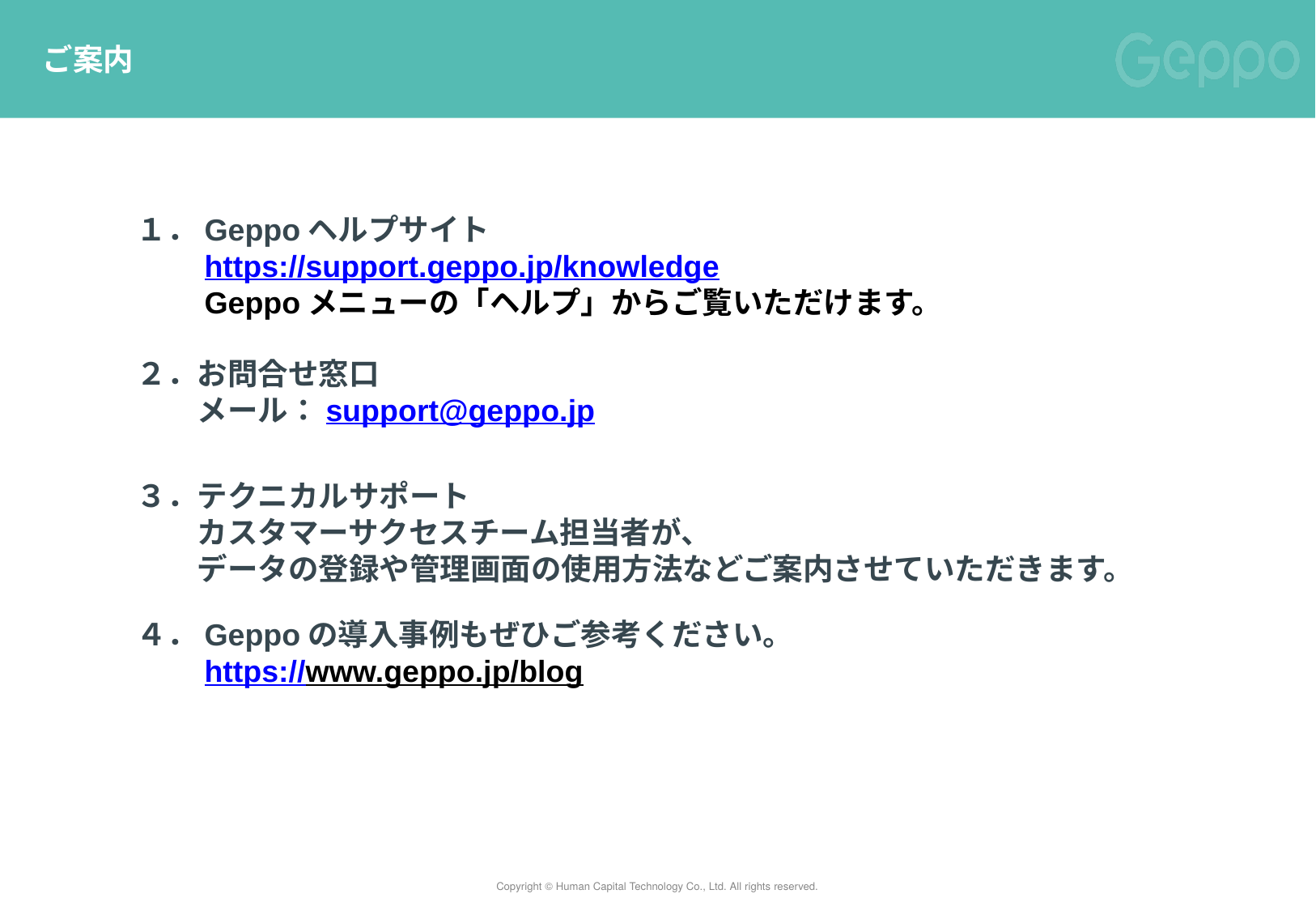

# ご案内
１．Geppoヘルプサイト
　　https://support.geppo.jp/knowledge
　　Geppoメニューの「ヘルプ」からご覧いただけます。
２．お問合せ窓口
　　メール：support@geppo.jp
３．テクニカルサポート
　　カスタマーサクセスチーム担当者が、
　　データの登録や管理画面の使用方法などご案内させていただきます。
４．Geppoの導入事例もぜひご参考ください。
　　https://www.geppo.jp/blog